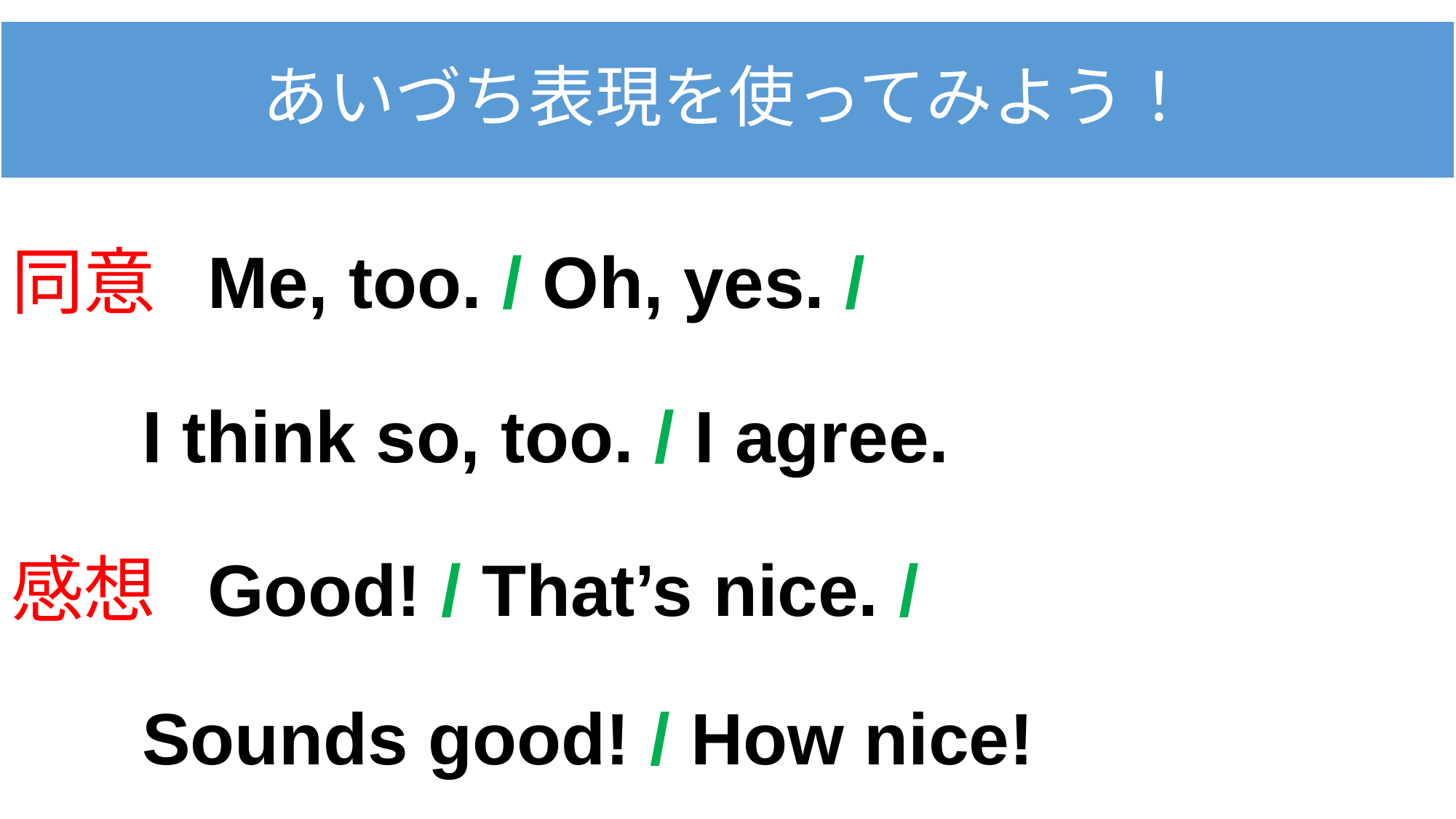

# あいづち表現を使ってみよう！
同意	Me, too. / Oh, yes. /
		I think so, too. / I agree.
感想	Good! / That’s nice. /
		Sounds good! / How nice!